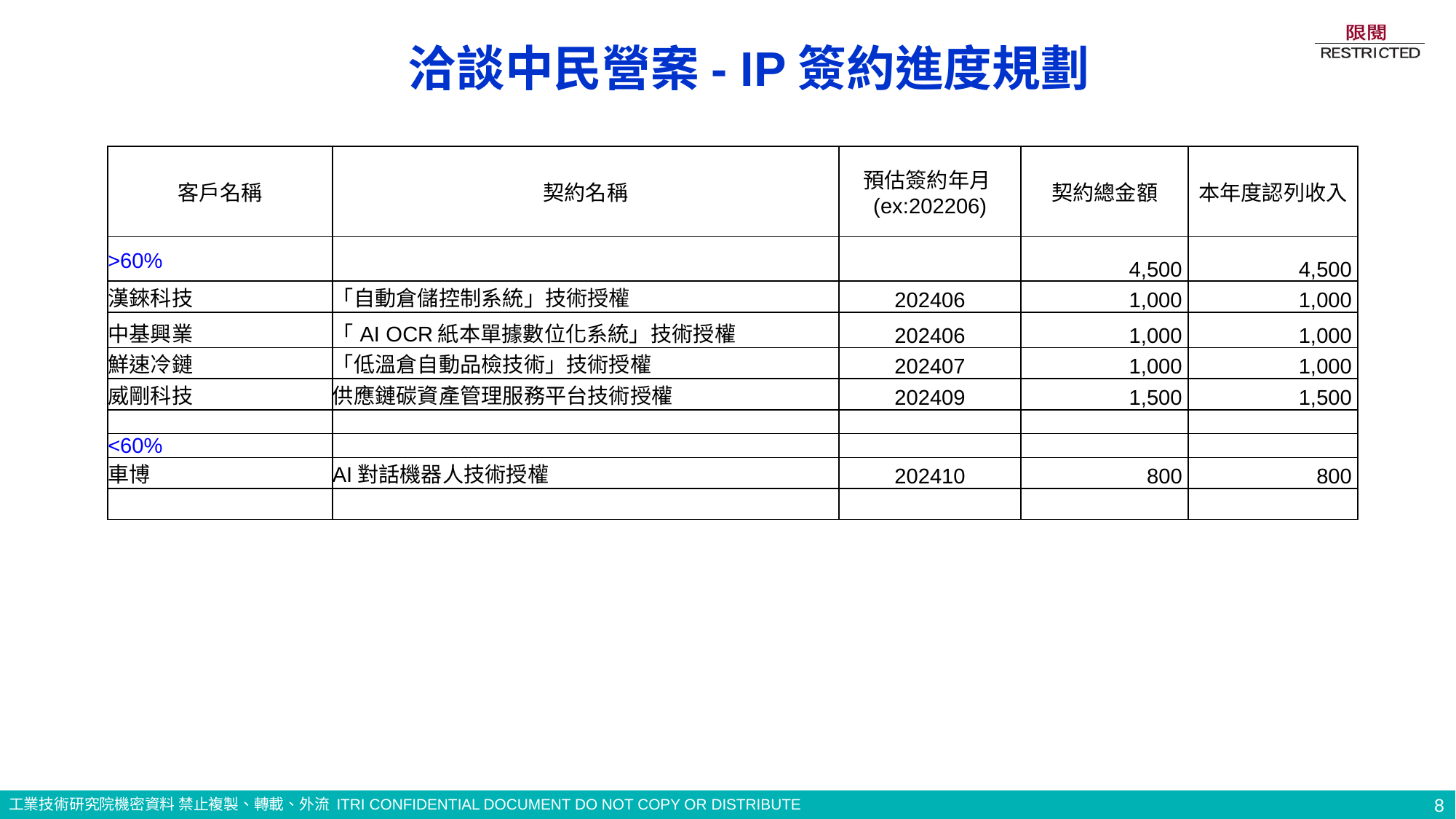

洽談中民營案- IP簽約進度規劃
| 客戶名稱 | 契約名稱 | 預估簽約年月(ex:202206) | 契約總金額 | 本年度認列收入 |
| --- | --- | --- | --- | --- |
| >60% |  |  | 4,500 | 4,500 |
| 漢錸科技 | 「自動倉儲控制系統」技術授權 | 202406 | 1,000 | 1,000 |
| 中基興業 | 「AI OCR紙本單據數位化系統」技術授權 | 202406 | 1,000 | 1,000 |
| 鮮速冷鏈 | 「低溫倉自動品檢技術」技術授權 | 202407 | 1,000 | 1,000 |
| 威剛科技 | 供應鏈碳資產管理服務平台技術授權 | 202409 | 1,500 | 1,500 |
|  |  |  |  |  |
| <60% |  |  |  |  |
| 車博 | AI對話機器人技術授權 | 202410 | 800 | 800 |
|  |  |  |  |  |
8